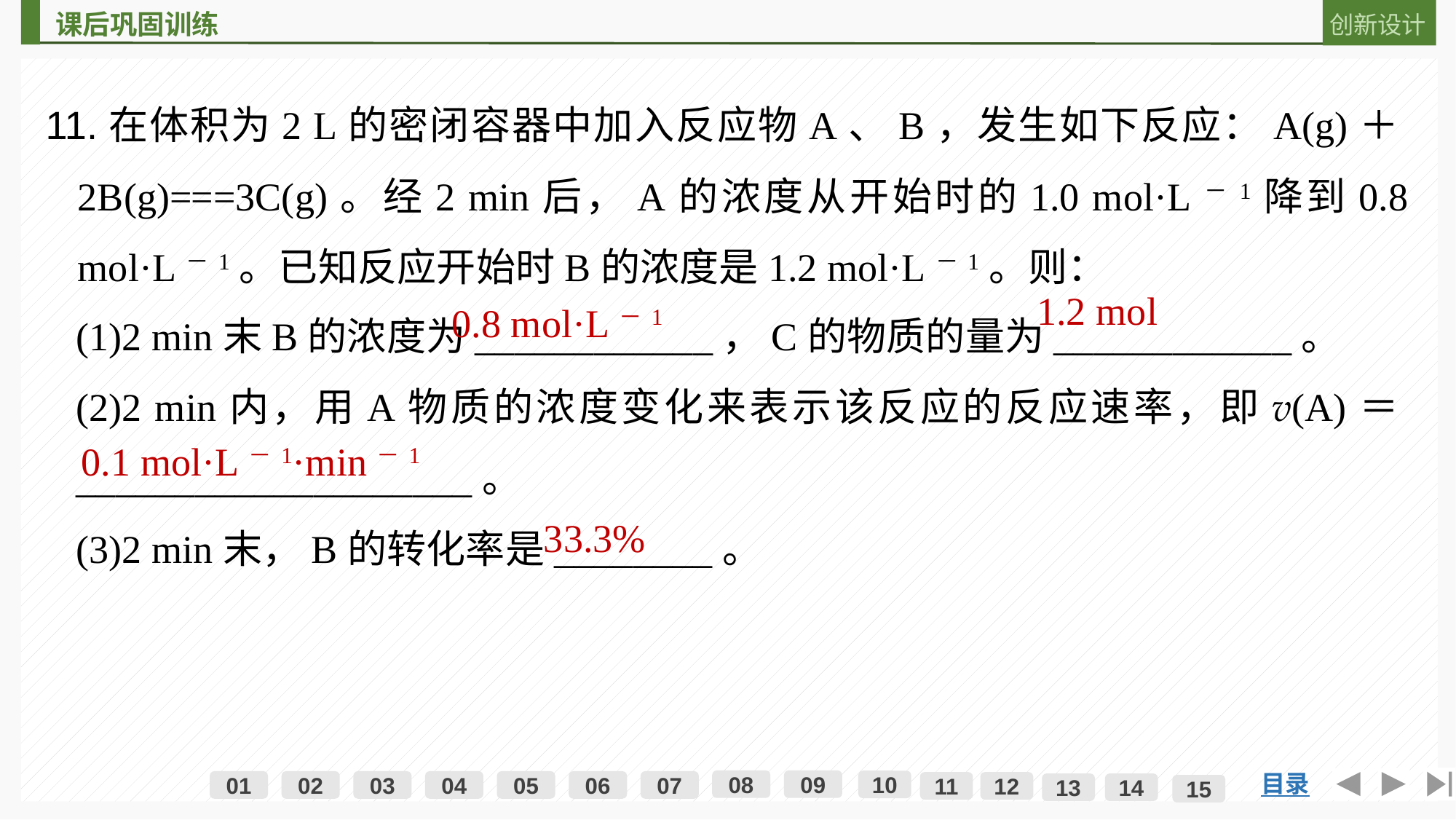

11.在体积为2 L的密闭容器中加入反应物A、B，发生如下反应：A(g)＋2B(g)===3C(g)。经2 min后，A的浓度从开始时的1.0 mol·L－1降到0.8 mol·L－1。已知反应开始时B的浓度是1.2 mol·L－1。则：
(1)2 min末B的浓度为____________，C的物质的量为____________。
(2)2 min内，用A物质的浓度变化来表示该反应的反应速率，即v(A)＝____________________。
(3)2 min末，B的转化率是________。
1.2 mol
0.8 mol·L－1
0.1 mol·L－1·min－1
33.3%